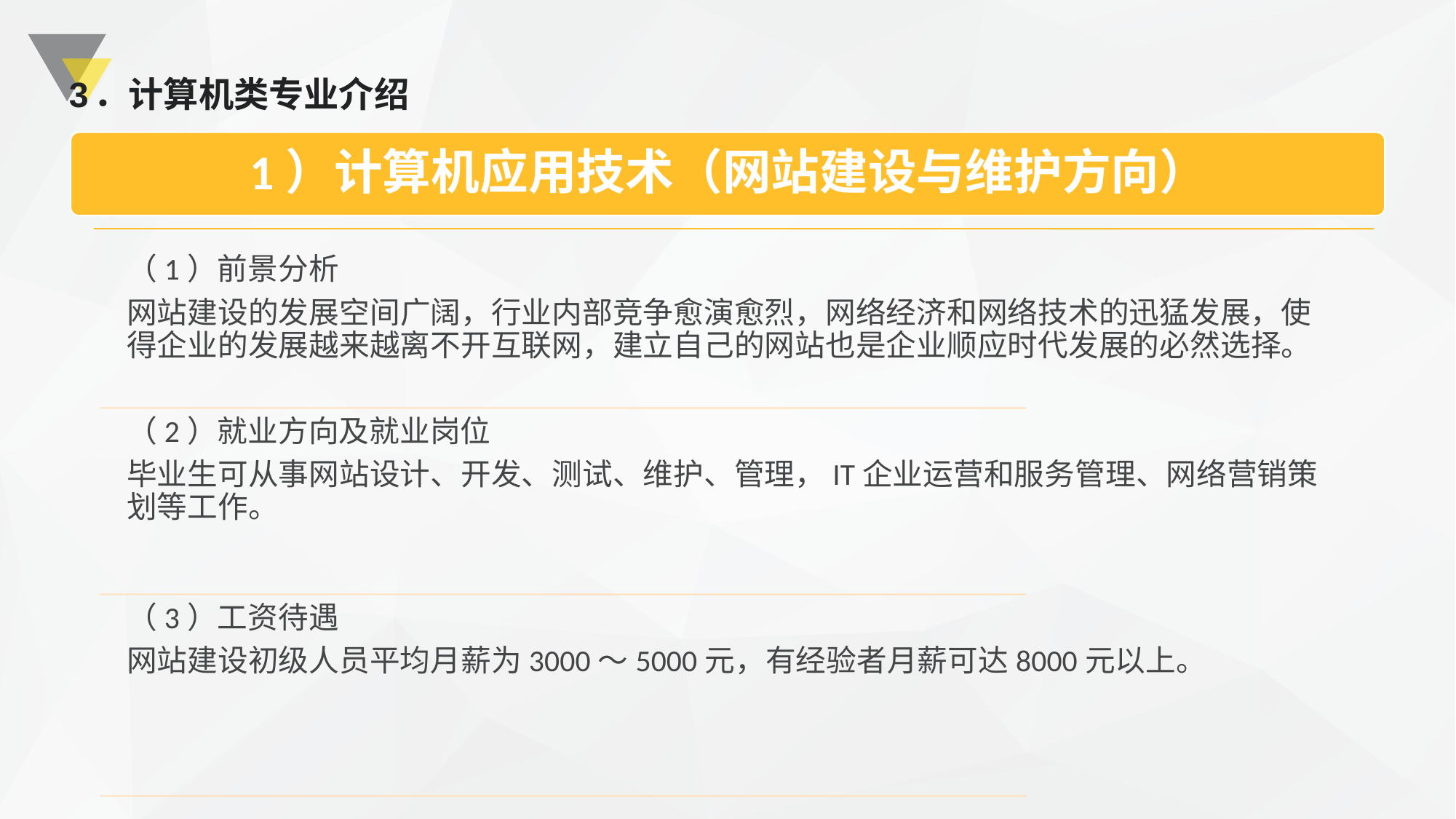

# 3．计算机类专业介绍
1）计算机应用技术（网站建设与维护方向）

（1）前景分析
网站建设的发展空间广阔，行业内部竞争愈演愈烈，网络经济和网络技术的迅猛发展，使得企业的发展越来越离不开互联网，建立自己的网站也是企业顺应时代发展的必然选择。
（2）就业方向及就业岗位
毕业生可从事网站设计、开发、测试、维护、管理，IT企业运营和服务管理、网络营销策划等工作。
（3）工资待遇
网站建设初级人员平均月薪为3000～5000元，有经验者月薪可达8000元以上。